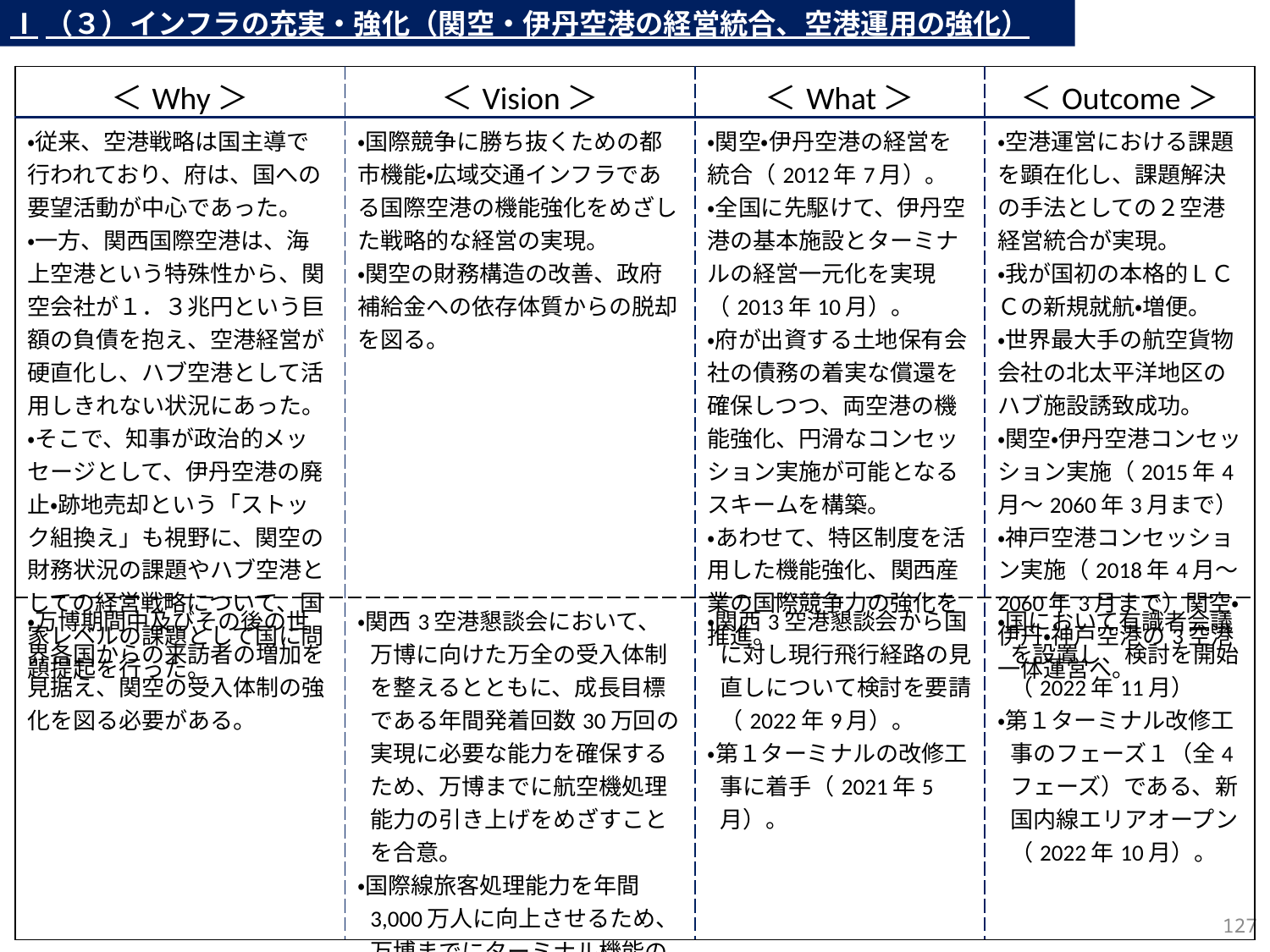

Ⅰ（３）インフラの充実・強化（関空・伊丹空港の経営統合、空港運用の強化）
| ＜Why＞ | ＜Vision＞ | ＜What＞ | ＜Outcome＞ |
| --- | --- | --- | --- |
| ・従来、空港戦略は国主導で行われており、府は、国への要望活動が中心であった。 ・一方、関西国際空港は、海上空港という特殊性から、関空会社が１．３兆円という巨額の負債を抱え、空港経営が硬直化し、ハブ空港として活用しきれない状況にあった。 ・そこで、知事が政治的メッセージとして、伊丹空港の廃止・跡地売却という「ストック組換え」も視野に、関空の財務状況の課題やハブ空港としての経営戦略について、国家レベルの課題として国に問題提起を行った。 | ・国際競争に勝ち抜くための都市機能・広域交通インフラである国際空港の機能強化をめざした戦略的な経営の実現。 ・関空の財務構造の改善、政府補給金への依存体質からの脱却を図る。 | ・関空・伊丹空港の経営を統合（2012年7月）。 ・全国に先駆けて、伊丹空港の基本施設とターミナルの経営一元化を実現（2013年10月）。 ・府が出資する土地保有会社の債務の着実な償還を確保しつつ、両空港の機能強化、円滑なコンセッション実施が可能となるスキームを構築。 ・あわせて、特区制度を活用した機能強化、関西産業の国際競争力の強化を推進。 | ・空港運営における課題を顕在化し、課題解決の手法としての２空港経営統合が実現。 ・我が国初の本格的ＬＣＣの新規就航・増便。 ・世界最大手の航空貨物会社の北太平洋地区のハブ施設誘致成功。 ・関空・伊丹空港コンセッション実施（2015年4月～2060年3月まで） ・神戸空港コンセッション実施（2018年4月～2060年3月まで）関空・伊丹・神戸空港の3空港一体運営へ。 |
| ・万博期間中及びその後の世界各国からの来訪者の増加を見据え、関空の受入体制の強化を図る必要がある。 | ・関西3空港懇談会において、万博に向けた万全の受入体制を整えるとともに、成長目標である年間発着回数30万回の実現に必要な能力を確保するため、万博までに航空機処理能力の引き上げをめざすことを合意。 ・国際線旅客処理能力を年間3,000万人に向上させるため、万博までにターミナル機能の強化を図る。 | ・関西3空港懇談会から国に対し現行飛行経路の見直しについて検討を要請（2022年9月）。 ・第１ターミナルの改修工事に着手（2021年5月）。 | ・国において有識者会議を設置し、検討を開始（2022年11月） ・第１ターミナル改修工事のフェーズ１（全4フェーズ）である、新国内線エリアオープン（2022年10月）。 |
127